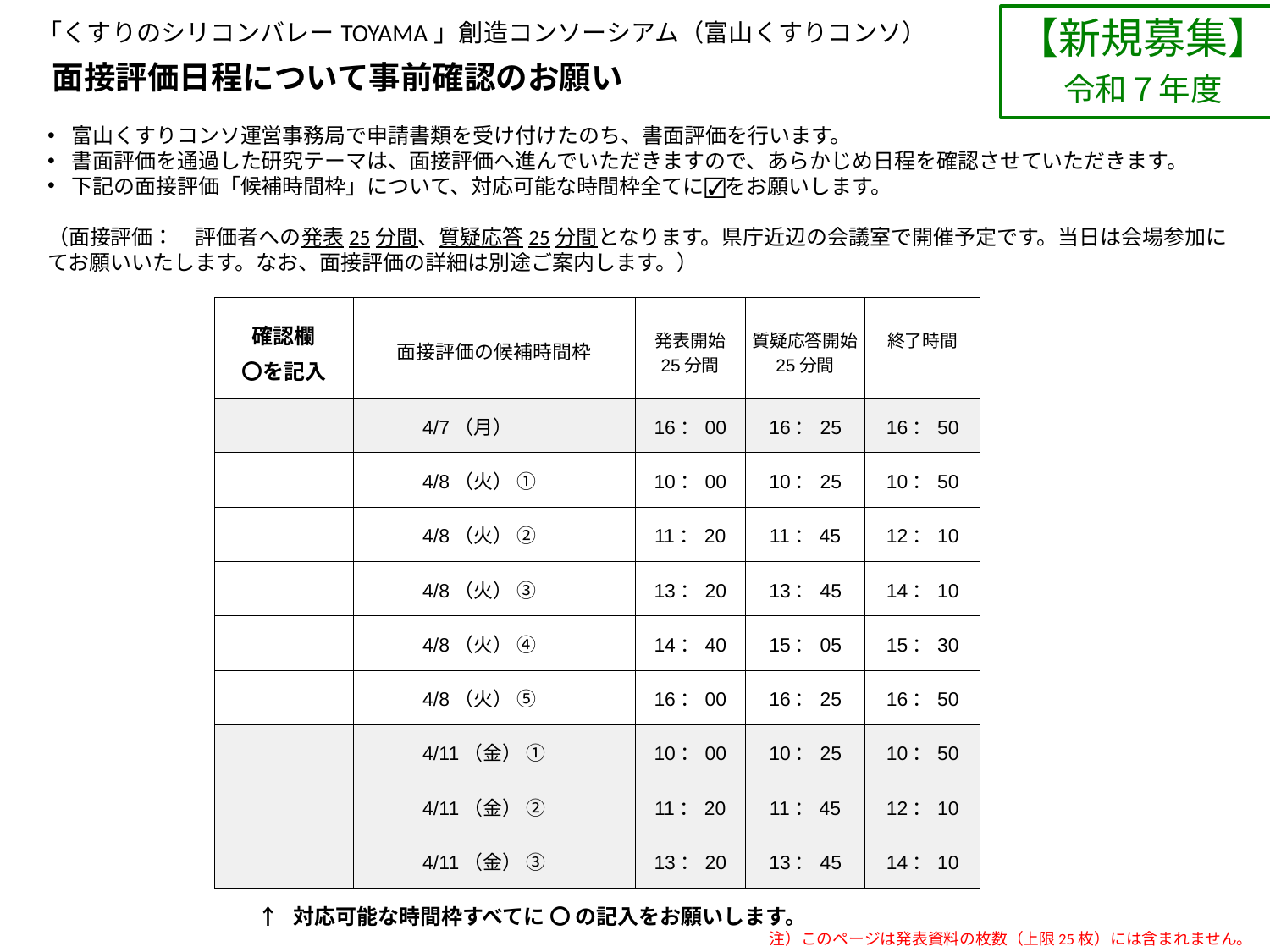

【新規募集】
令和７年度
「くすりのシリコンバレーTOYAMA」創造コンソーシアム（富山くすりコンソ）
 面接評価日程について事前確認のお願い
富山くすりコンソ運営事務局で申請書類を受け付けたのち、書面評価を行います。
書面評価を通過した研究テーマは、面接評価へ進んでいただきますので、あらかじめ日程を確認させていただきます。
下記の面接評価「候補時間枠」について、対応可能な時間枠全てに☑をお願いします。

（面接評価：　評価者への発表25分間、質疑応答25分間となります。県庁近辺の会議室で開催予定です。当日は会場参加にてお願いいたします。なお、面接評価の詳細は別途ご案内します。）
| 確認欄 〇を記入 | 面接評価の候補時間枠 | 発表開始 25分間 | 質疑応答開始 25分間 | 終了時間 |
| --- | --- | --- | --- | --- |
|  | 4/7（月） | 16：00 | 16：25 | 16：50 |
|  | 4/8（火） ① | 10：00 | 10：25 | 10：50 |
|  | 4/8（火） ② | 11：20 | 11：45 | 12：10 |
|  | 4/8（火） ③ | 13：20 | 13：45 | 14：10 |
|  | 4/8（火） ④ | 14：40 | 15：05 | 15：30 |
|  | 4/8（火） ⑤ | 16：00 | 16：25 | 16：50 |
|  | 4/11（金） ① | 10：00 | 10：25 | 10：50 |
|  | 4/11（金） ② | 11：20 | 11：45 | 12：10 |
|  | 4/11（金） ③ | 13：20 | 13：45 | 14：10 |
↑  対応可能な時間枠すべてに 〇 の記入をお願いします。
注）このページは発表資料の枚数（上限25枚）には含まれません。